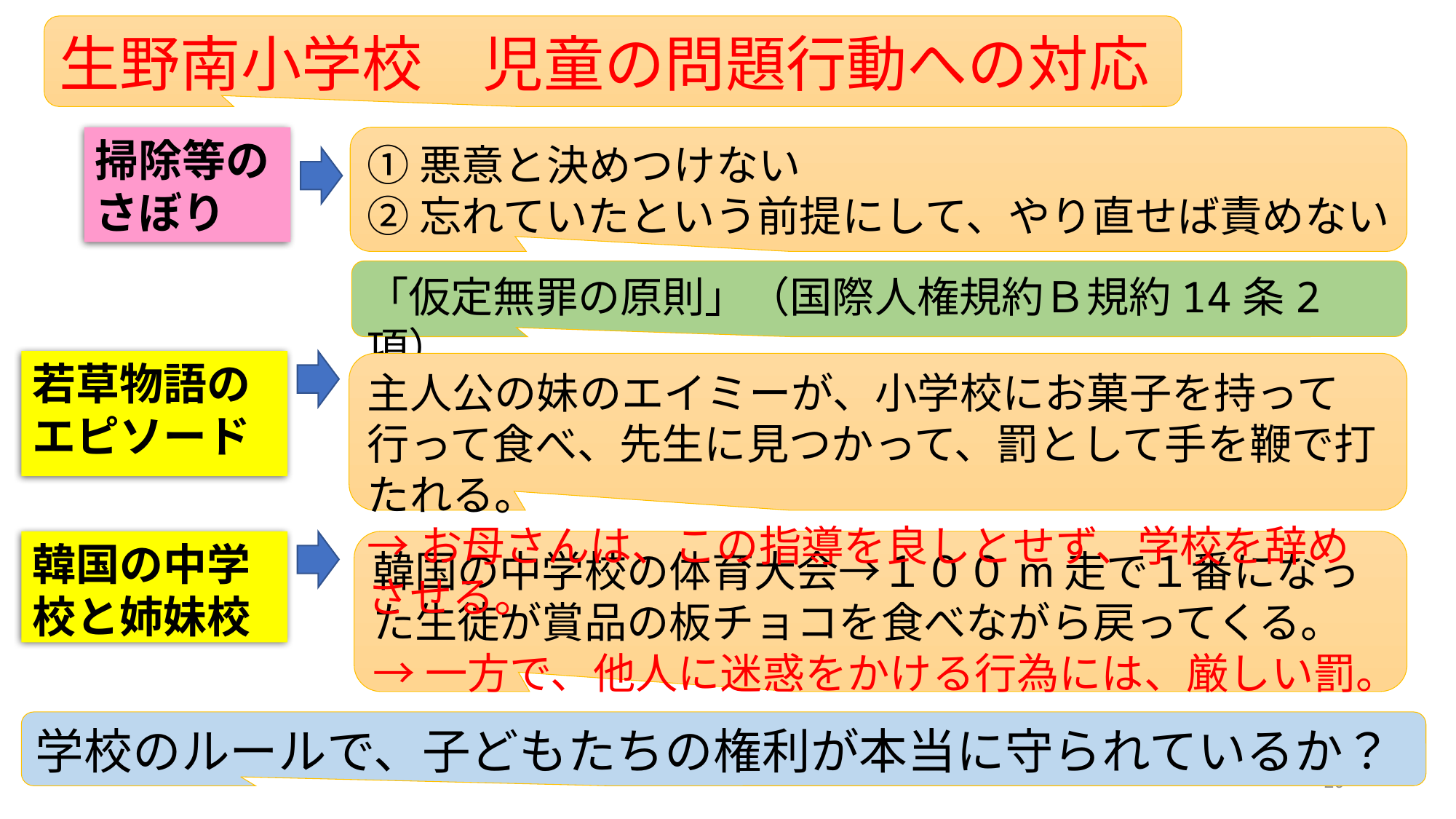

生野南小学校　児童の問題行動への対応
掃除等のさぼり
①悪意と決めつけない
②忘れていたという前提にして、やり直せば責めない

「仮定無罪の原則」（国際人権規約Ｂ規約14条2項）
若草物語のエピソード

主人公の妹のエイミーが、小学校にお菓子を持って行って食べ、先生に見つかって、罰として手を鞭で打たれる。
→お母さんは、この指導を良しとせず、学校を辞めさせる。

韓国の中学校の体育大会→１００m走で１番になった生徒が賞品の板チョコを食べながら戻ってくる。
→一方で、他人に迷惑をかける行為には、厳しい罰。
韓国の中学校と姉妹校

学校のルールで、子どもたちの権利が本当に守られているか？
20